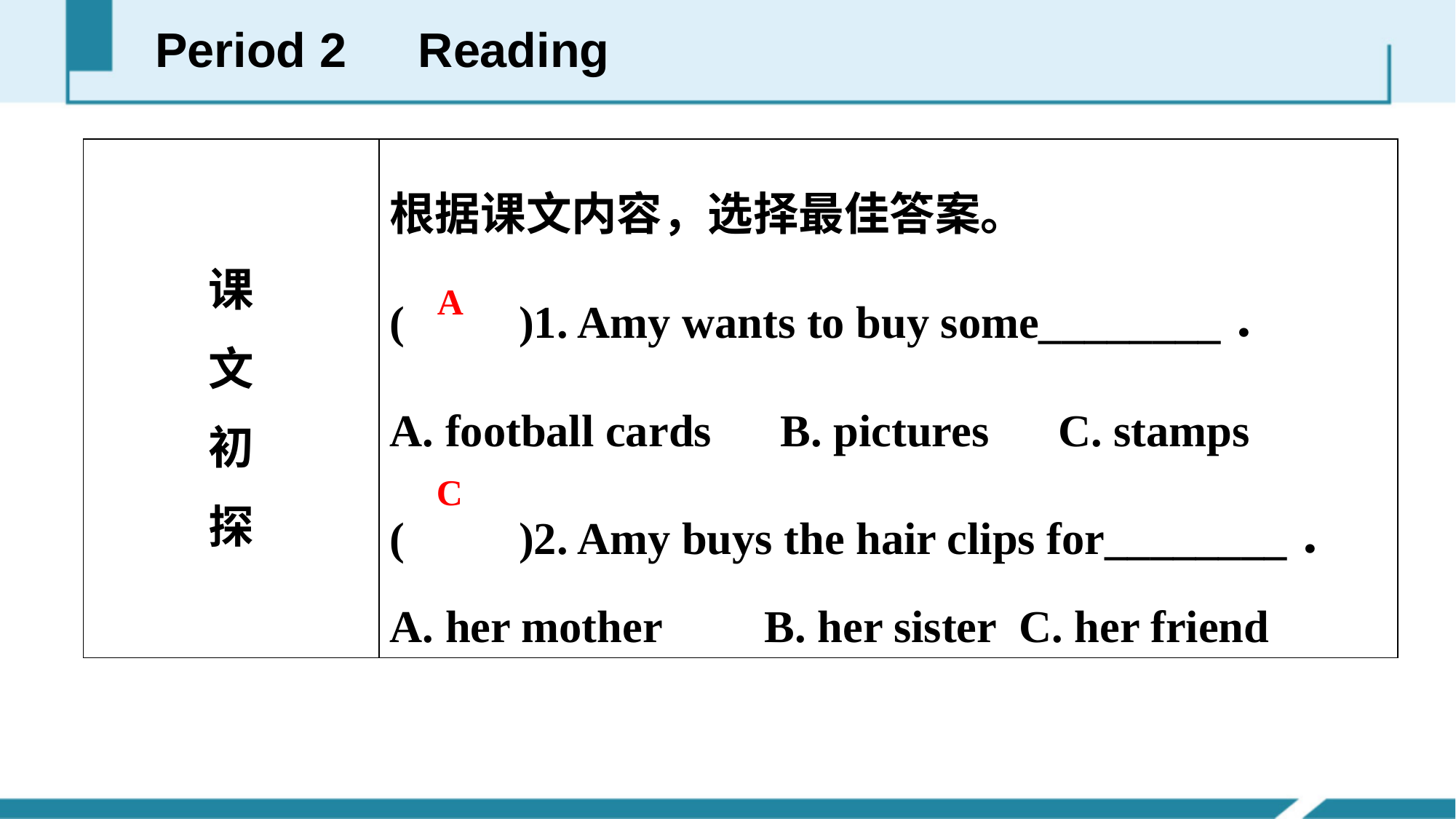

Period 2　Reading
| 课 文 初 探 | 根据课文内容，选择最佳答案。 (　　)1. Amy wants to buy some\_\_\_\_\_\_\_\_． A. football cards　B. pictures　C. stamps (　　)2. Amy buys the hair clips for\_\_\_\_\_\_\_\_． A. her mother B. her sister C. her friend |
| --- | --- |
A

C